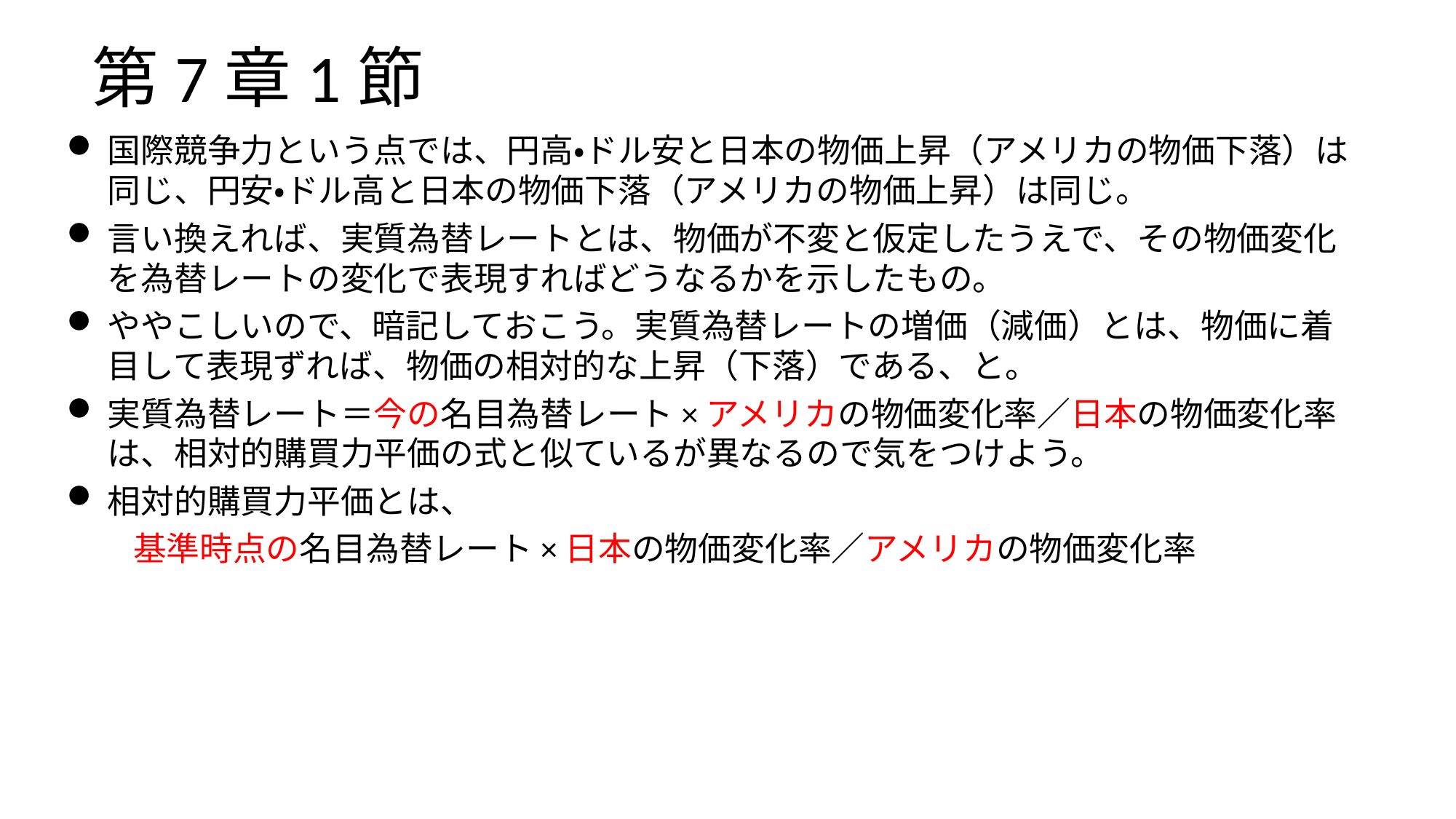

# 第7章1節
国際競争力という点では、円高・ドル安と日本の物価上昇（アメリカの物価下落）は同じ、円安・ドル高と日本の物価下落（アメリカの物価上昇）は同じ。
言い換えれば、実質為替レートとは、物価が不変と仮定したうえで、その物価変化を為替レートの変化で表現すればどうなるかを示したもの。
ややこしいので、暗記しておこう。実質為替レートの増価（減価）とは、物価に着目して表現ずれば、物価の相対的な上昇（下落）である、と。
実質為替レート＝今の名目為替レート×アメリカの物価変化率／日本の物価変化率は、相対的購買力平価の式と似ているが異なるので気をつけよう。
相対的購買力平価とは、
　　基準時点の名目為替レート×日本の物価変化率／アメリカの物価変化率